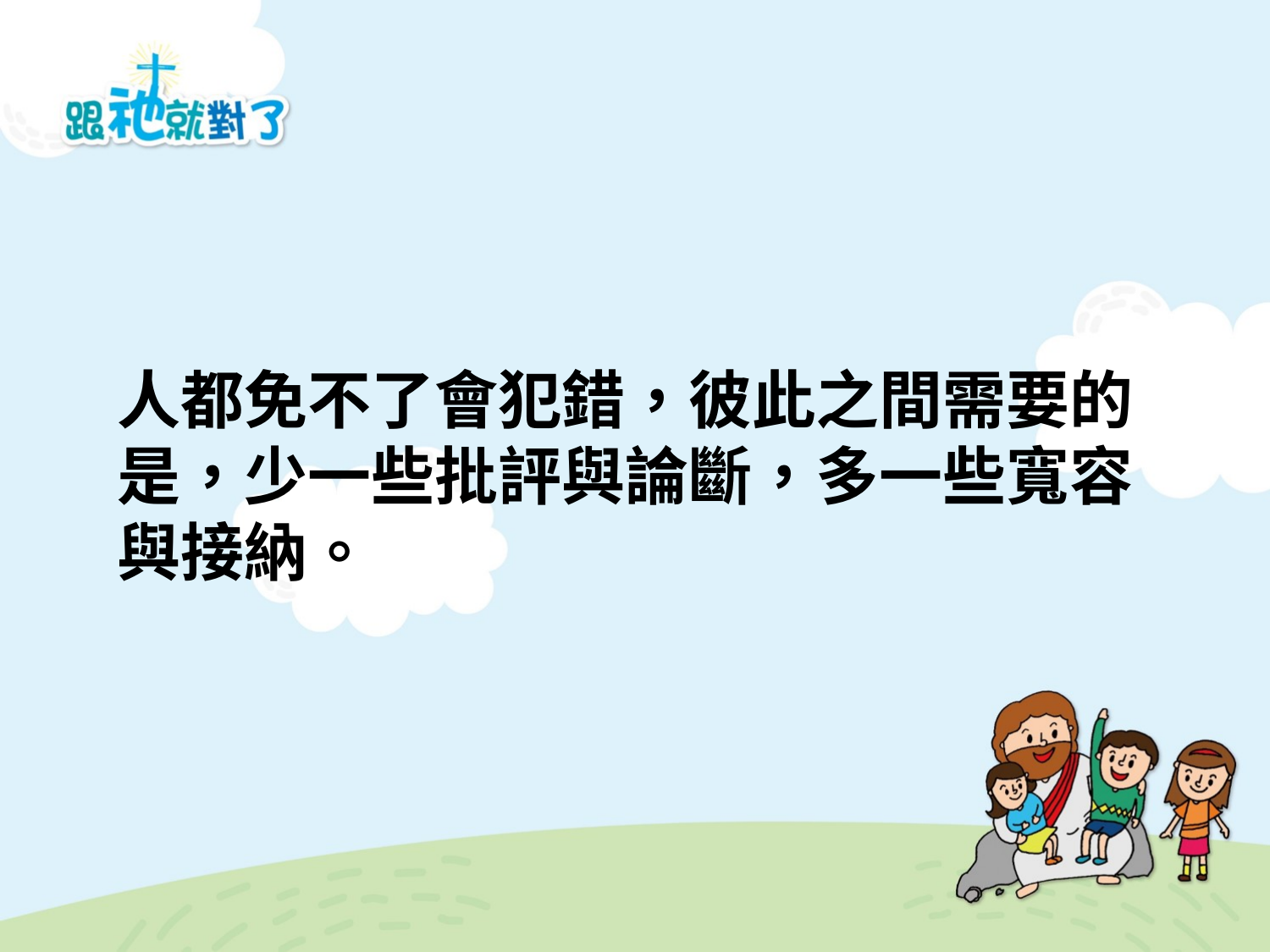

人都免不了會犯錯，彼此之間需要的是，少一些批評與論斷，多一些寬容與接納。